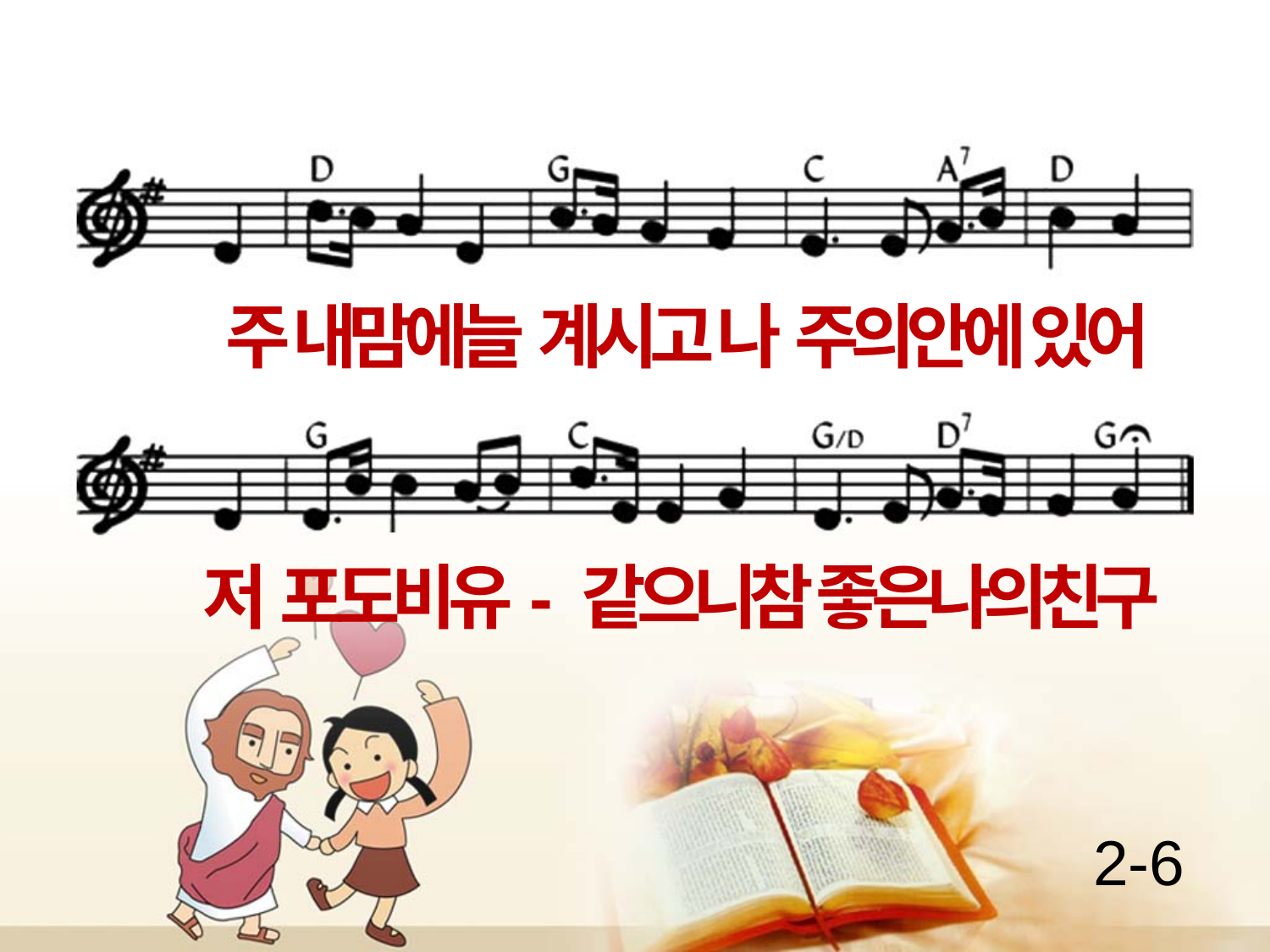

주 내맘에늘  계시고 나  주의안에 있어
저  포도비유- 같으니참 좋은나의친구
2-6